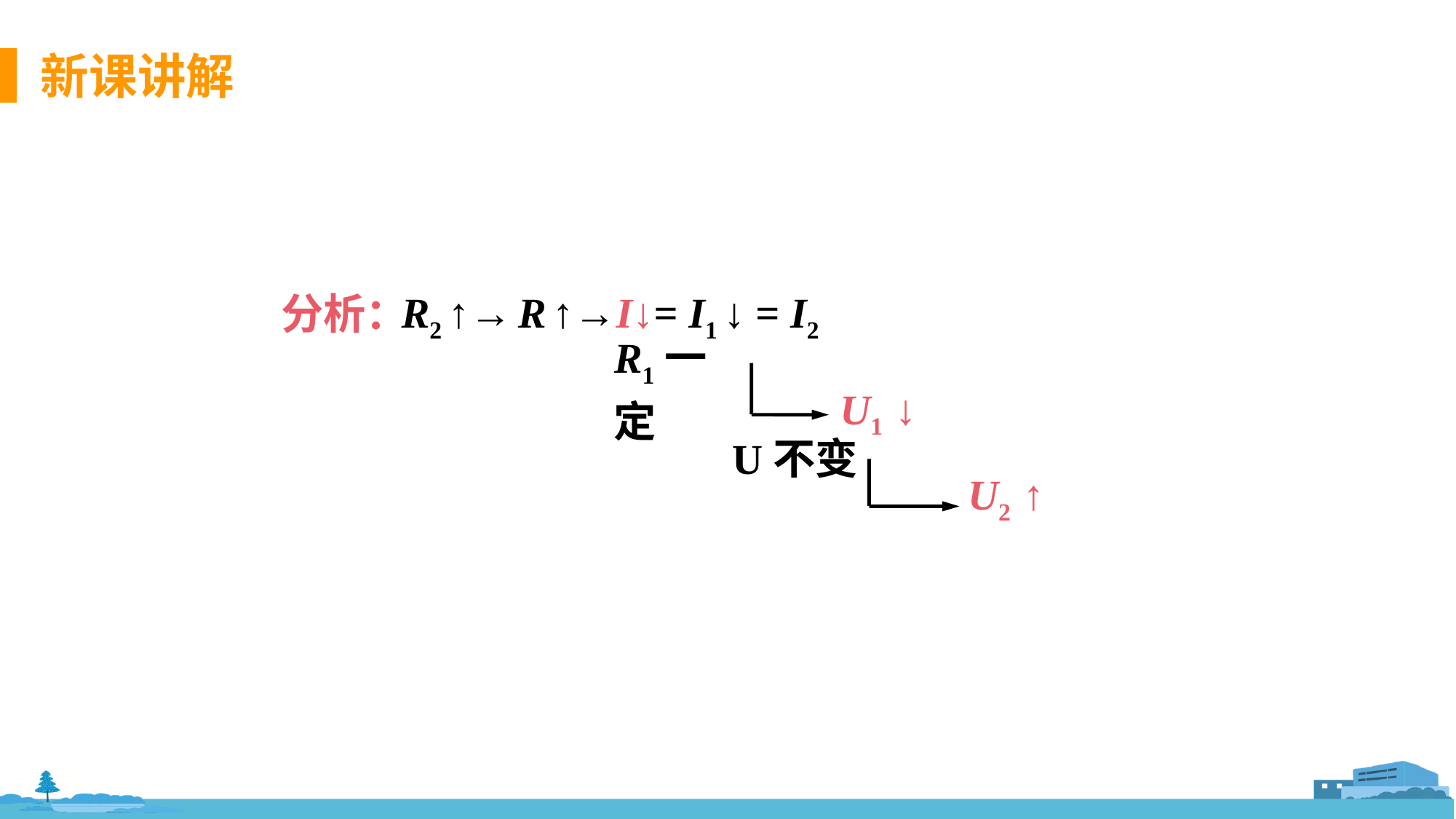

分析：
R2 ↑→ R ↑→I↓= I1 ↓ = I2
R1一定

U1 ↓
U不变
U2 ↑